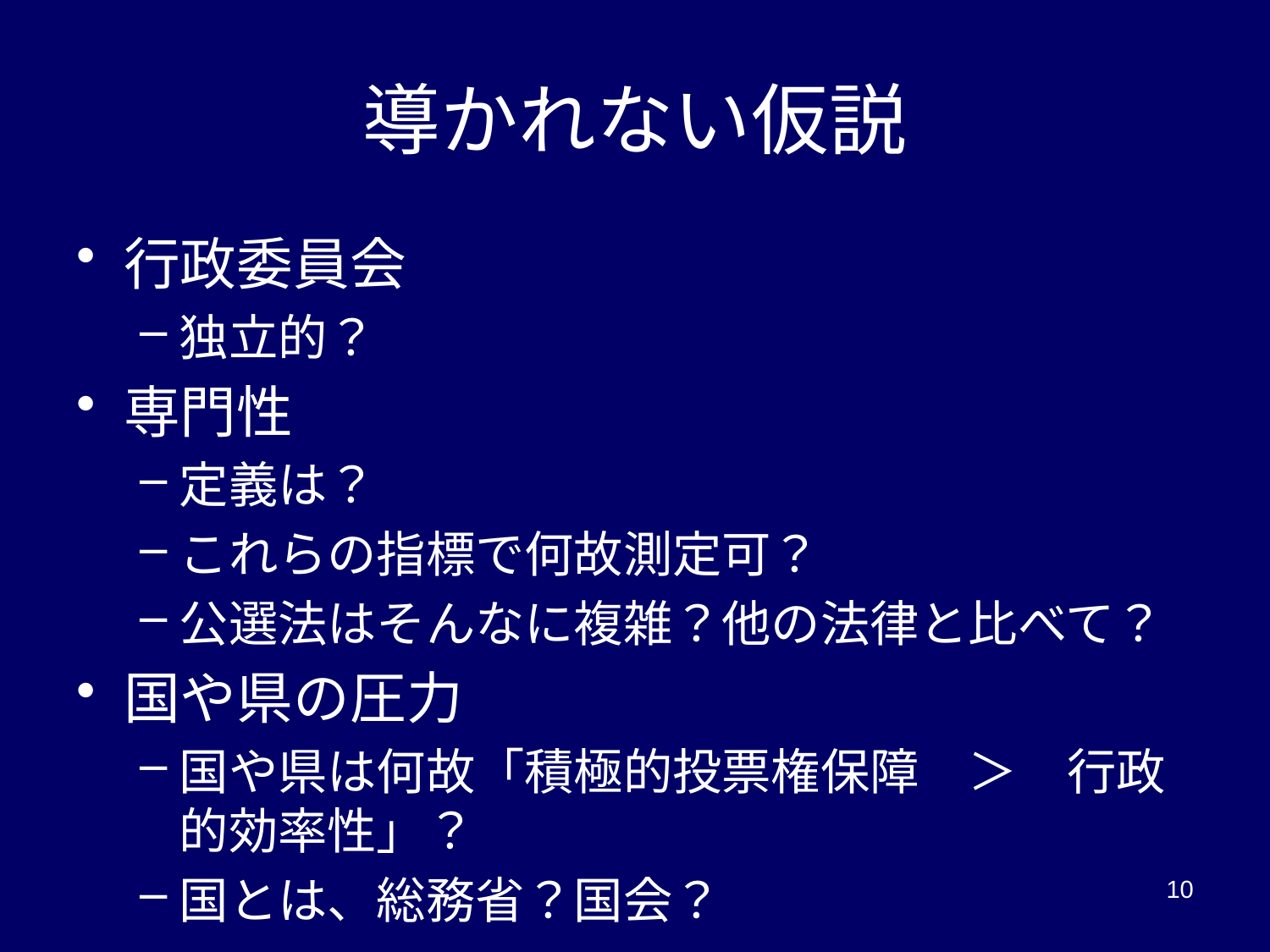

# 導かれない仮説
行政委員会
独立的？
専門性
定義は？
これらの指標で何故測定可？
公選法はそんなに複雑？他の法律と比べて？
国や県の圧力
国や県は何故「積極的投票権保障　＞　行政的効率性」？
国とは、総務省？国会？

10